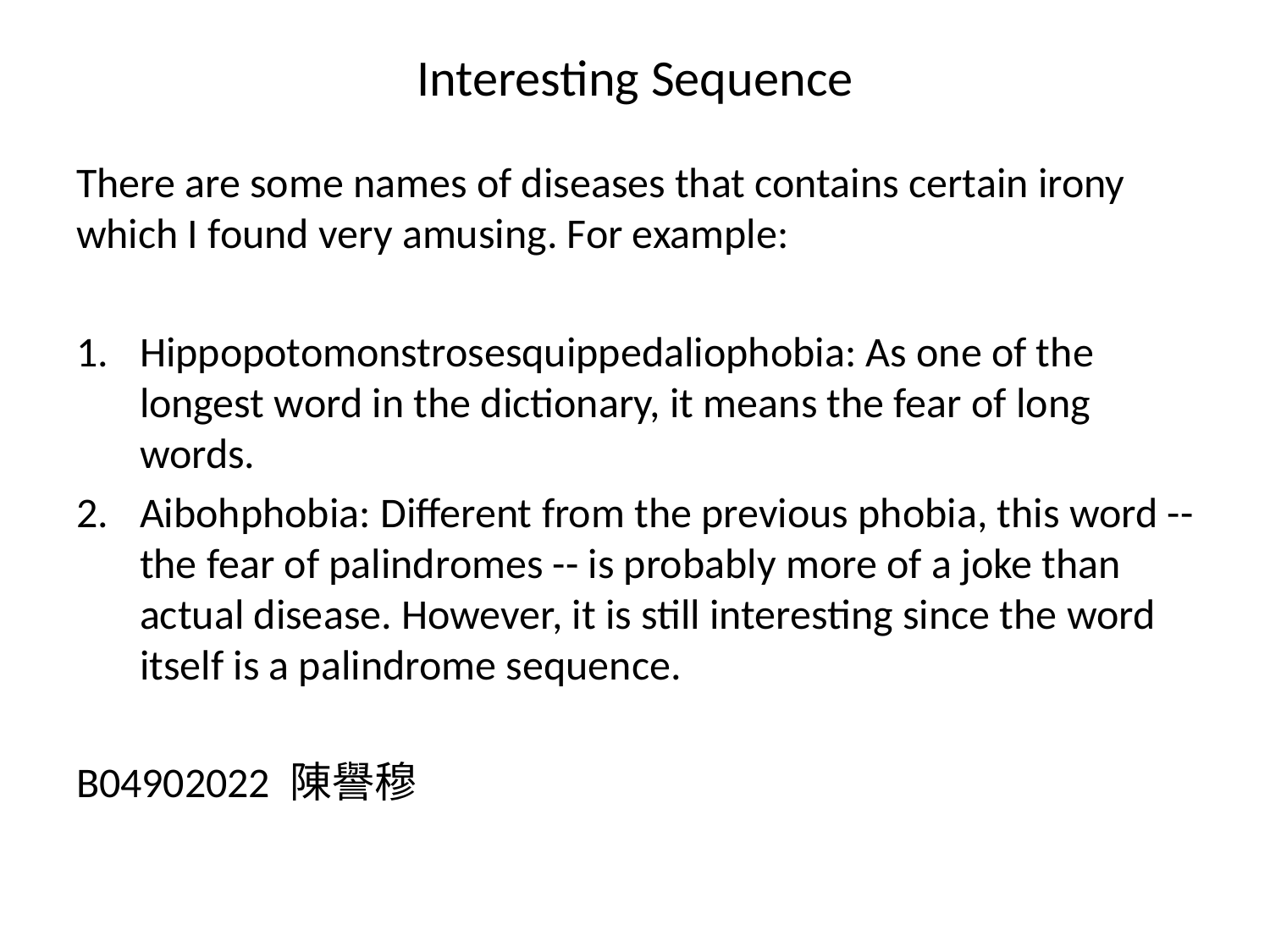

# Interesting Sequence
There are some names of diseases that contains certain irony which I found very amusing. For example:

Hippopotomonstrosesquippedaliophobia: As one of the longest word in the dictionary, it means the fear of long words.
Aibohphobia: Different from the previous phobia, this word -- the fear of palindromes -- is probably more of a joke than actual disease. However, it is still interesting since the word itself is a palindrome sequence.

B04902022 陳譽穆